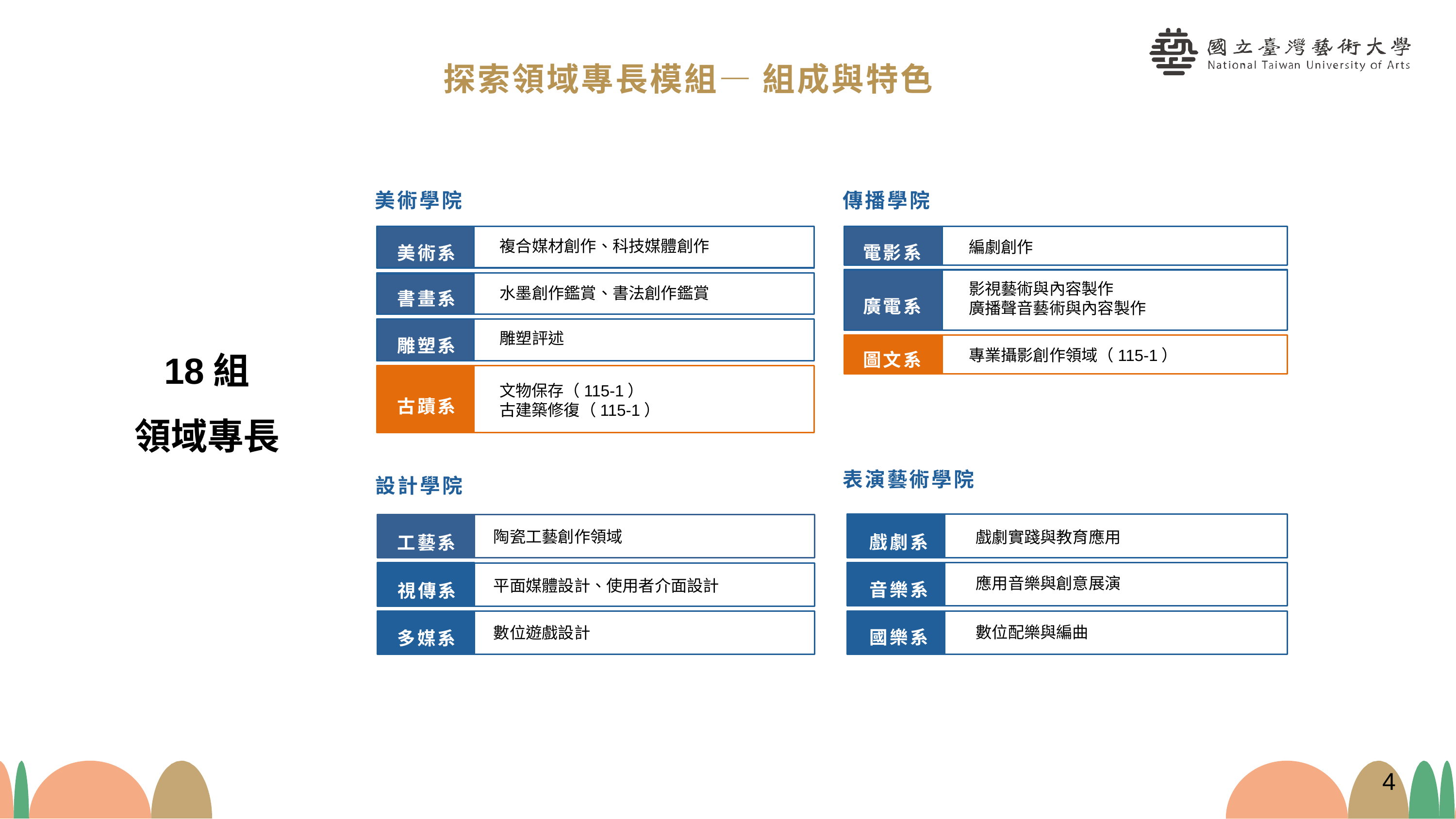

# 探索領域專長模組— 組成與特色
美術學院

美術系
複合媒材創作、科技媒體創作

書畫系
水墨創作鑑賞、書法創作鑑賞

雕塑系
雕塑評述

文物保存（115-1）
古建築修復（115-1）
古蹟系
傳播學院

電影系
編劇創作

影視藝術與內容製作
廣播聲音藝術與內容製作
廣電系

圖文系
專業攝影創作領域（115-1）
   18組
領域專長
表演藝術學院

戲劇系
戲劇實踐與教育應用

音樂系
應用音樂與創意展演

國樂系
數位配樂與編曲
古蹟系
設計學院

工藝系
陶瓷工藝創作領域

視傳系
平面媒體設計、使用者介面設計

多媒系
數位遊戲設計
古蹟系

4